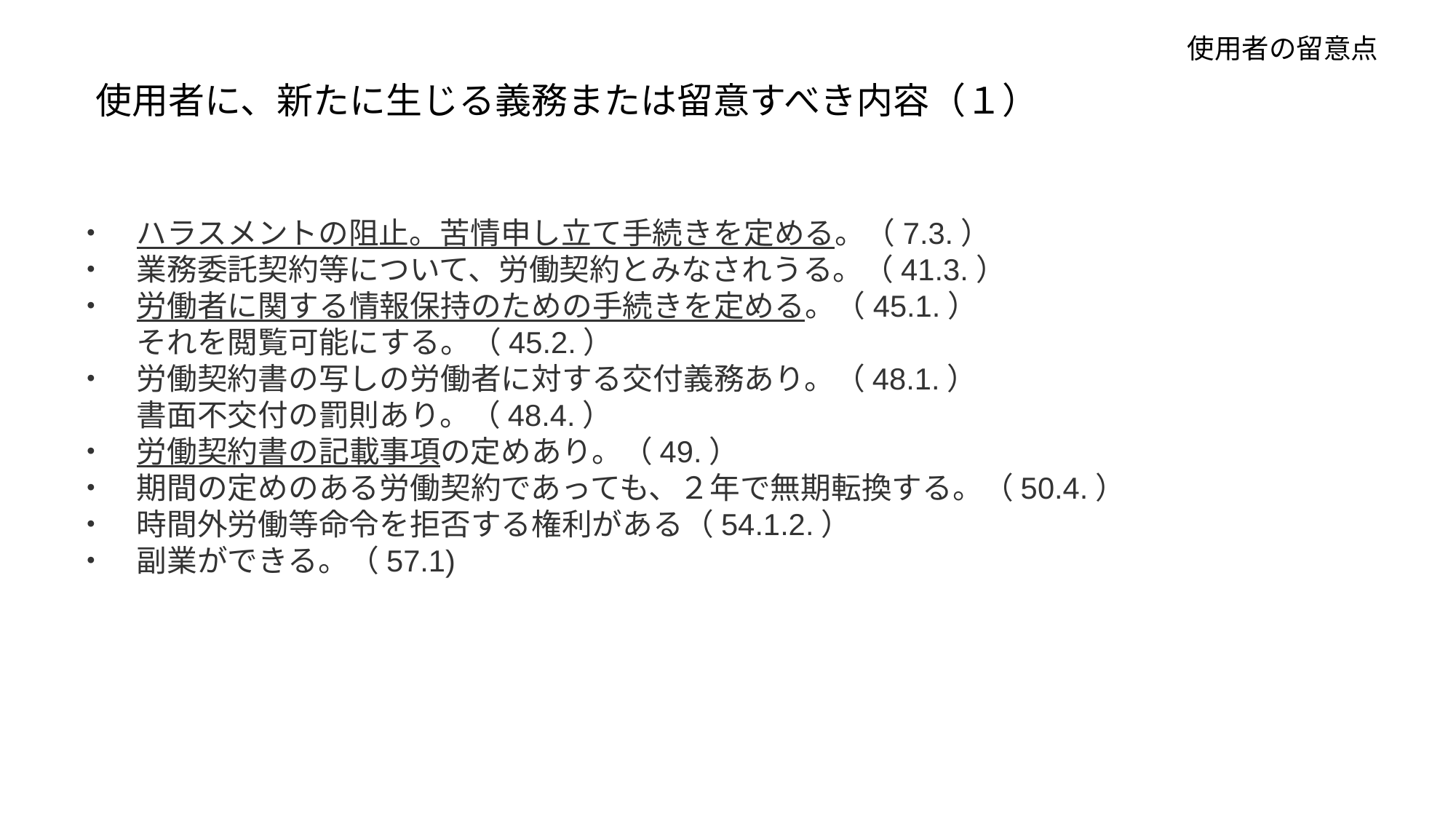

使用者の留意点
使用者に、新たに生じる義務または留意すべき内容（１）
・　ハラスメントの阻止。苦情申し立て手続きを定める。（7.3.）
・　業務委託契約等について、労働契約とみなされうる。（41.3.）
・　労働者に関する情報保持のための手続きを定める。（45.1.）
　　それを閲覧可能にする。（45.2.）
・　労働契約書の写しの労働者に対する交付義務あり。（48.1.）
　　書面不交付の罰則あり。（48.4.）
・　労働契約書の記載事項の定めあり。（49.）
・　期間の定めのある労働契約であっても、２年で無期転換する。（50.4.）
・　時間外労働等命令を拒否する権利がある（54.1.2.）
・　副業ができる。（57.1)